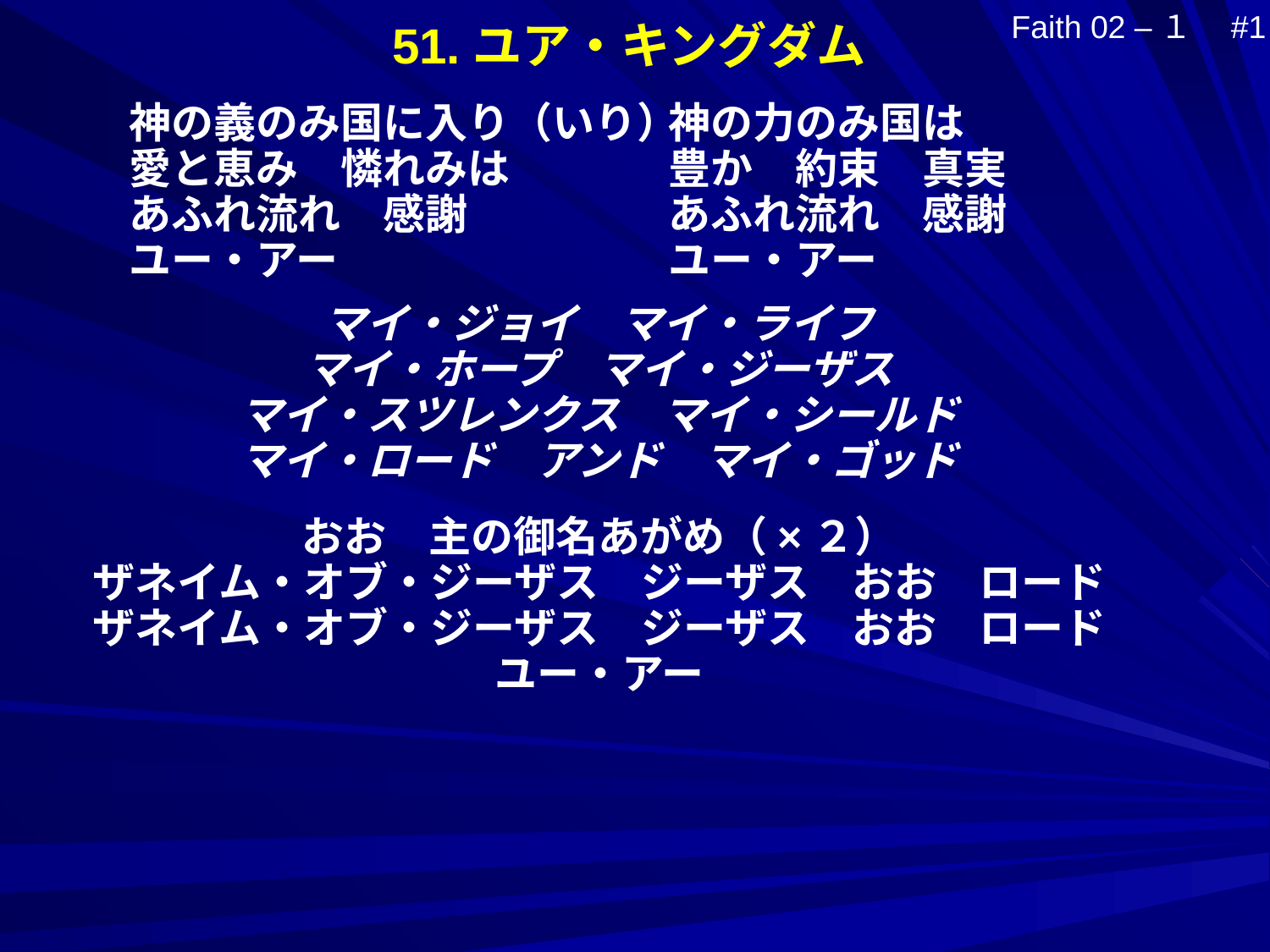

Faith 02 –１　#1
51.ユア・キングダム
神の義のみ国に入り（いり）
愛と恵み　憐れみは
あふれ流れ　感謝
ユー・アー
神の力のみ国は
豊か　約束　真実
あふれ流れ　感謝
ユー・アー
マイ・ジョイ　マイ・ライフ
マイ・ホープ　マイ・ジーザス
マイ・スツレンクス　マイ・シールド
マイ・ロード　アンド　マイ・ゴッド

おお　主の御名あがめ（×２）
ザネイム・オブ・ジーザス　ジーザス　おお　ロード
ザネイム・オブ・ジーザス　ジーザス　おお　ロード
ユー・アー